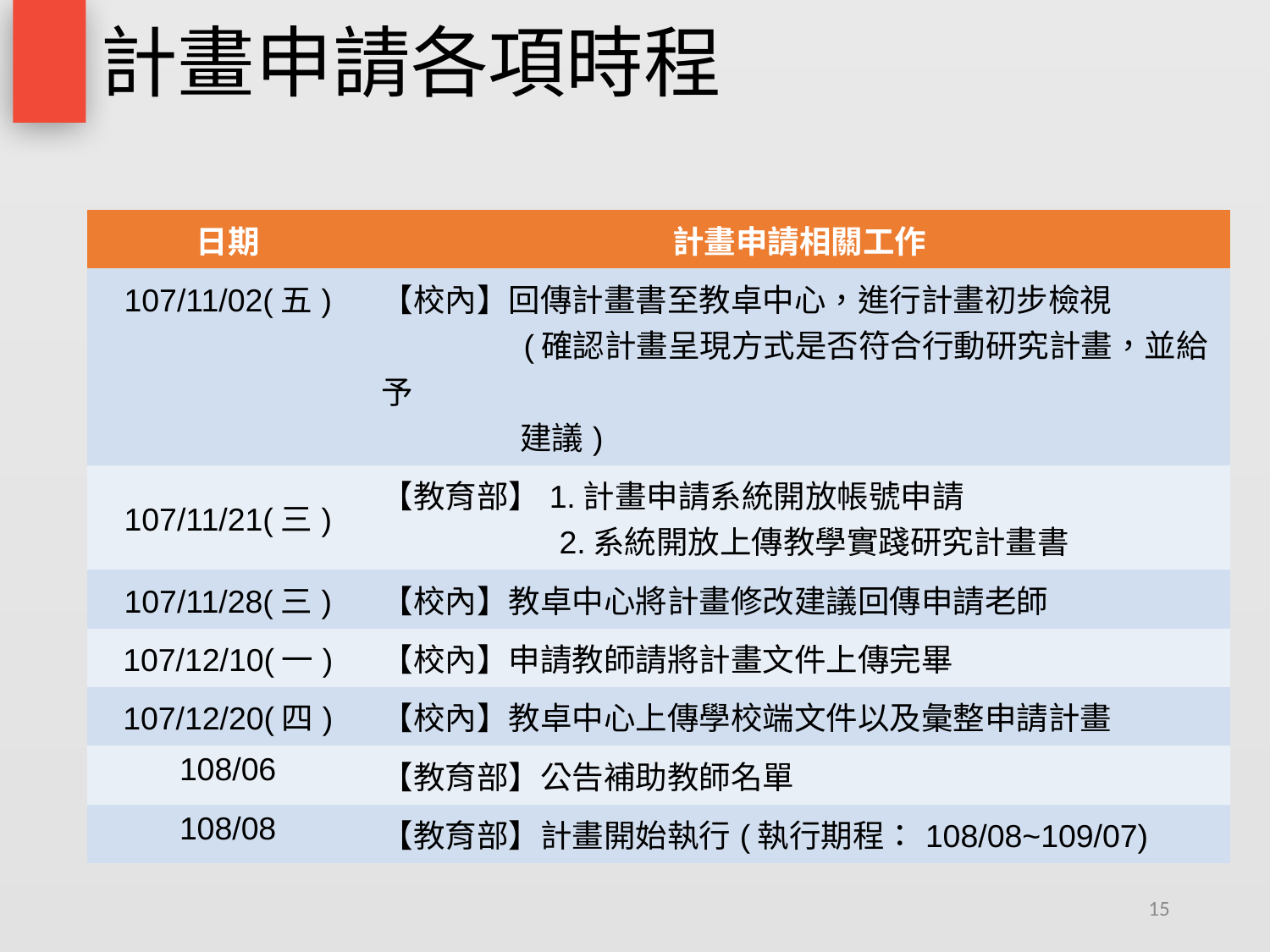

# 計畫申請各項時程
| 日期 | 計畫申請相關工作 |
| --- | --- |
| 107/11/02(五) | 【校內】回傳計畫書至教卓中心，進行計畫初步檢視 (確認計畫呈現方式是否符合行動研究計畫，並給予 建議) |
| 107/11/21(三) | 【教育部】1.計畫申請系統開放帳號申請 2.系統開放上傳教學實踐研究計畫書 |
| 107/11/28(三) | 【校內】教卓中心將計畫修改建議回傳申請老師 |
| 107/12/10(一) | 【校內】申請教師請將計畫文件上傳完畢 |
| 107/12/20(四) | 【校內】教卓中心上傳學校端文件以及彙整申請計畫 |
| 108/06 | 【教育部】公告補助教師名單 |
| 108/08 | 【教育部】計畫開始執行(執行期程：108/08~109/07) |
15